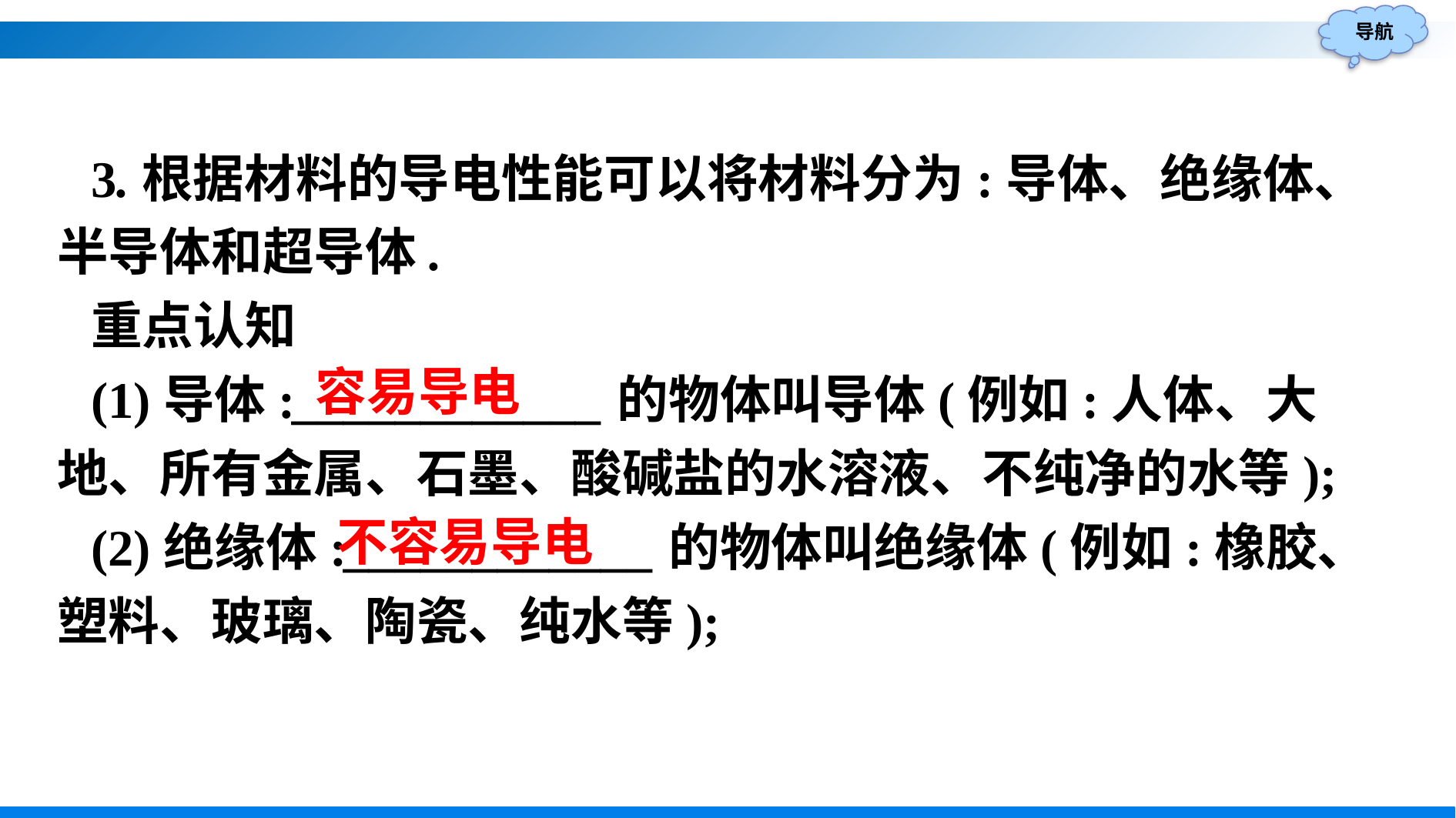

3.根据材料的导电性能可以将材料分为:导体、绝缘体、半导体和超导体.
重点认知
(1)导体:____________的物体叫导体(例如:人体、大地、所有金属、石墨、酸碱盐的水溶液、不纯净的水等);
(2)绝缘体:____________的物体叫绝缘体(例如:橡胶、塑料、玻璃、陶瓷、纯水等);
容易导电
不容易导电